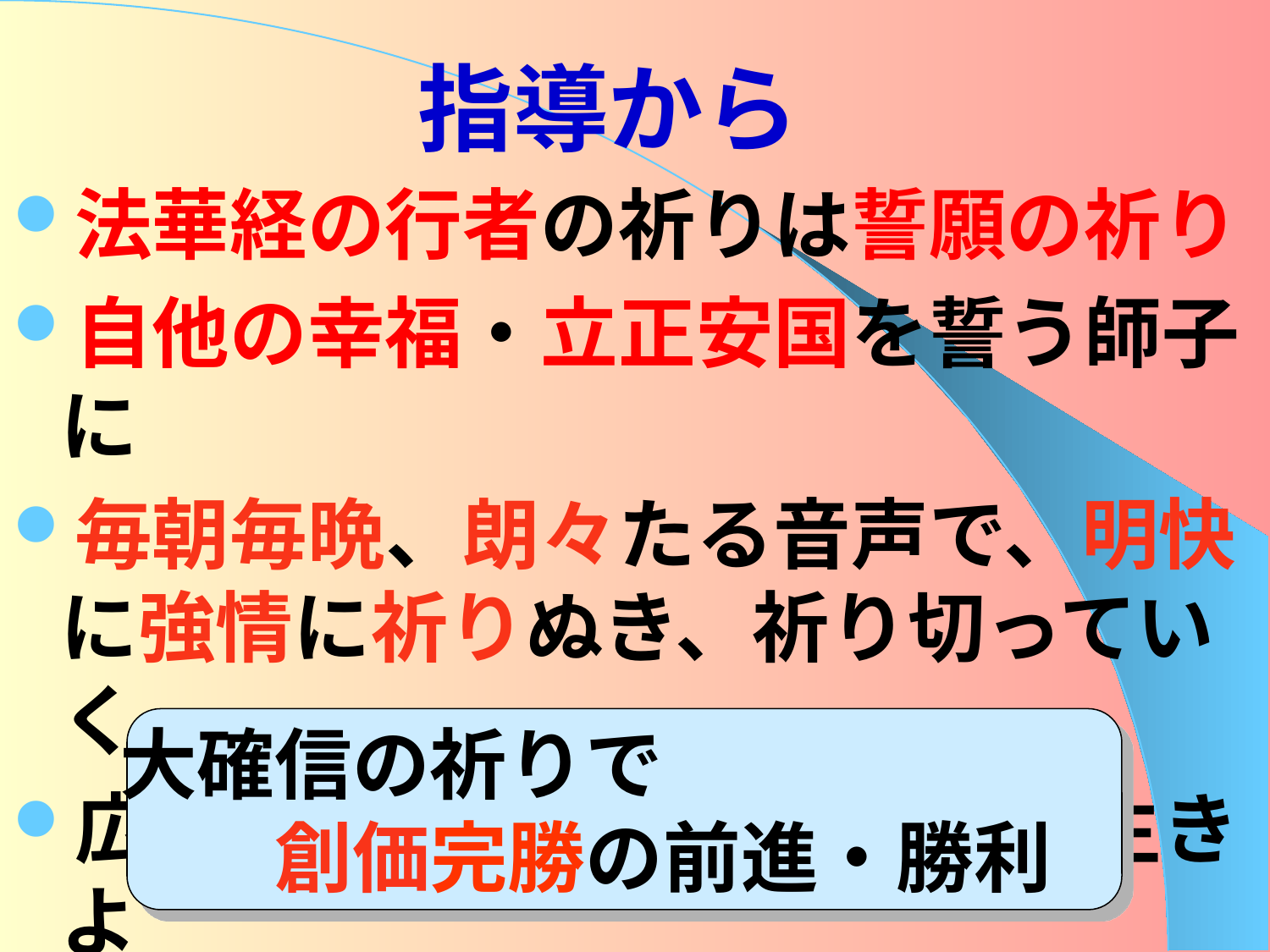

# 指導から
法華経の行者の祈りは誓願の祈り
自他の幸福・立正安国を誓う師子に
毎朝毎晩、朗々たる音声で、明快に強情に祈りぬき、祈り切っていく。
広宣流布という最極の正義に生きよ
大確信の祈りで
　創価完勝の前進・勝利